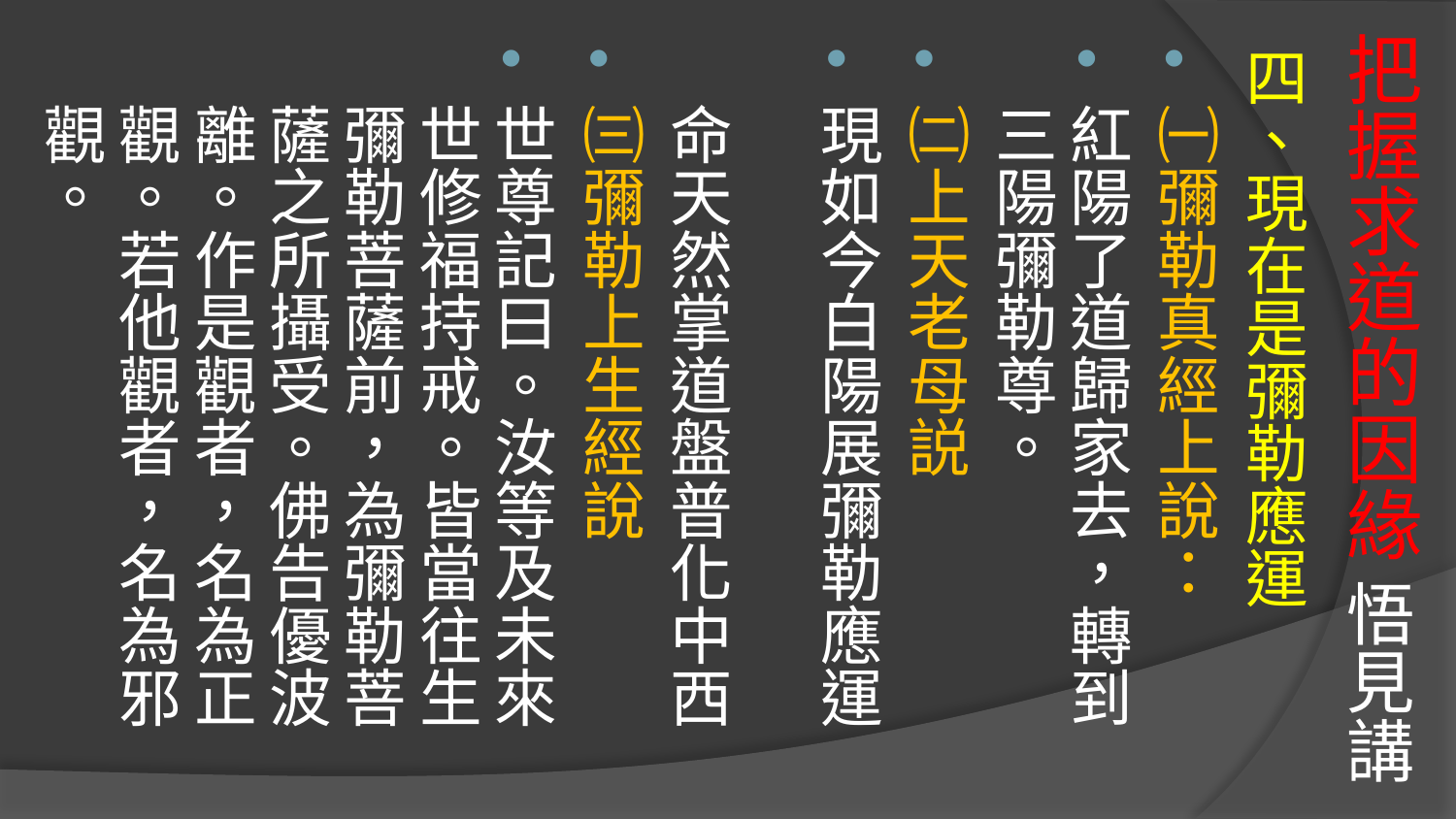

# 把握求道的因緣 悟見講
四、現在是彌勒應運
㈠彌勒真經上說：
紅陽了道歸家去，轉到三陽彌勒尊。
㈡上天老母説
現如今白陽展彌勒應運　
命天然掌道盤普化中西
㈢彌勒上生經說
世尊記曰。汝等及未來世修福持戒。皆當往生彌勒菩薩前，為彌勒菩薩之所攝受。佛告優波離。作是觀者，名為正觀。若他觀者，名為邪觀。